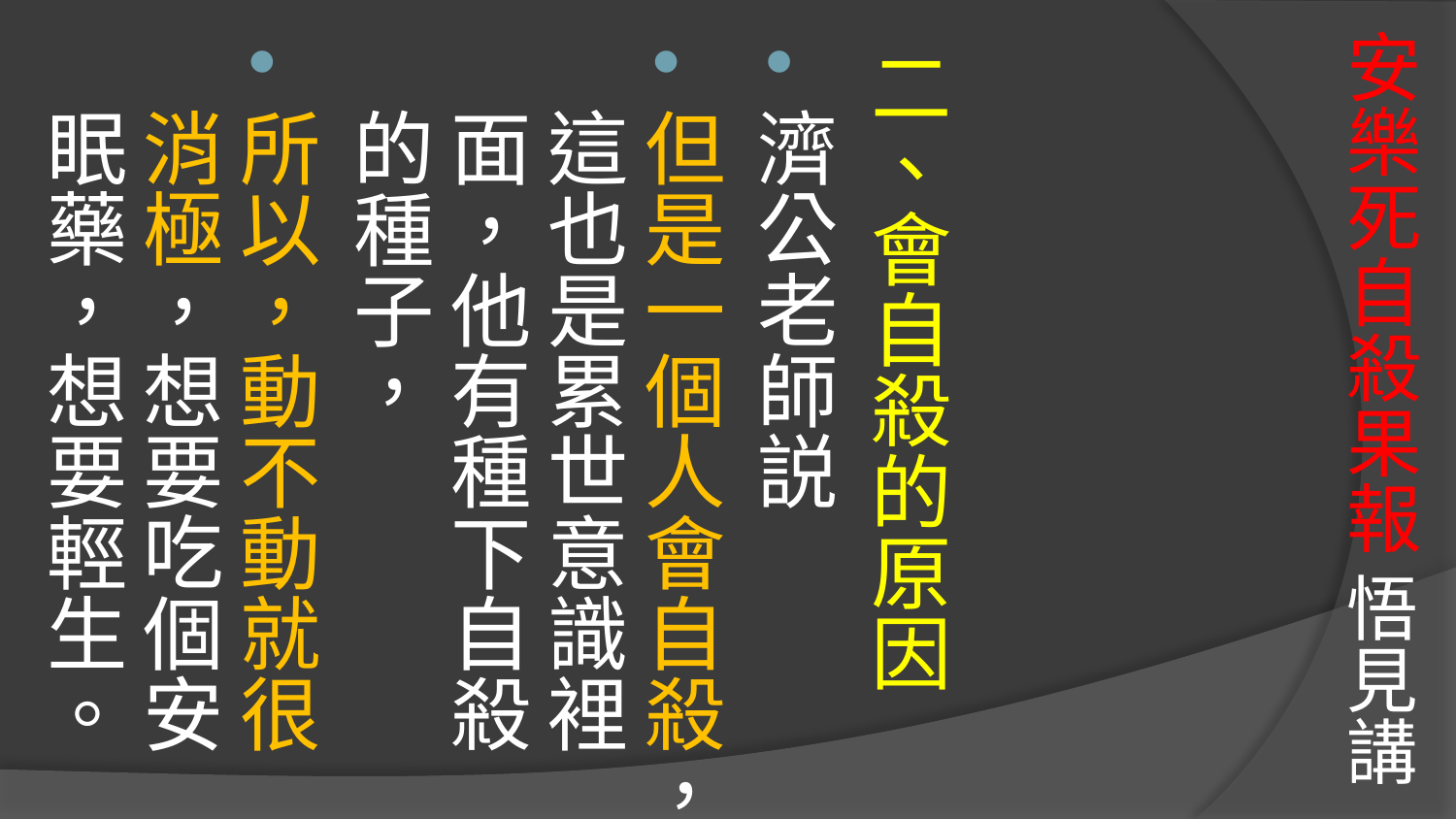

# 安樂死自殺果報 悟見講
二、會自殺的原因
濟公老師説
但是一個人會自殺，這也是累世意識裡面，他有種下自殺的種子，
所以，動不動就很消極，想要吃個安眠藥，想要輕生。